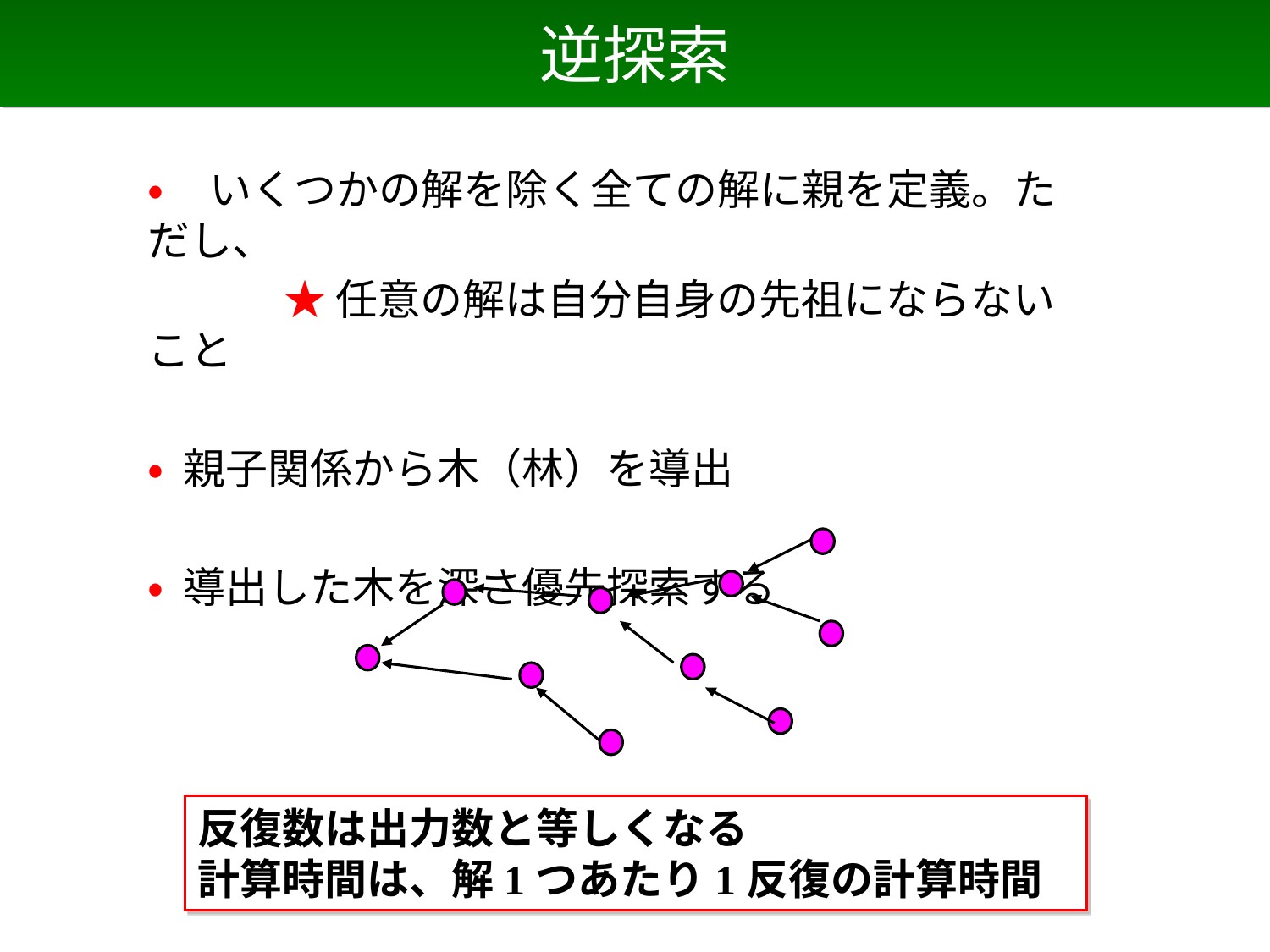

# 逆探索
• いくつかの解を除く全ての解に親を定義。ただし、
　　　 ★ 任意の解は自分自身の先祖にならないこと

• 親子関係から木（林）を導出

• 導出した木を深さ優先探索する

反復数は出力数と等しくなる
計算時間は、解1つあたり1反復の計算時間